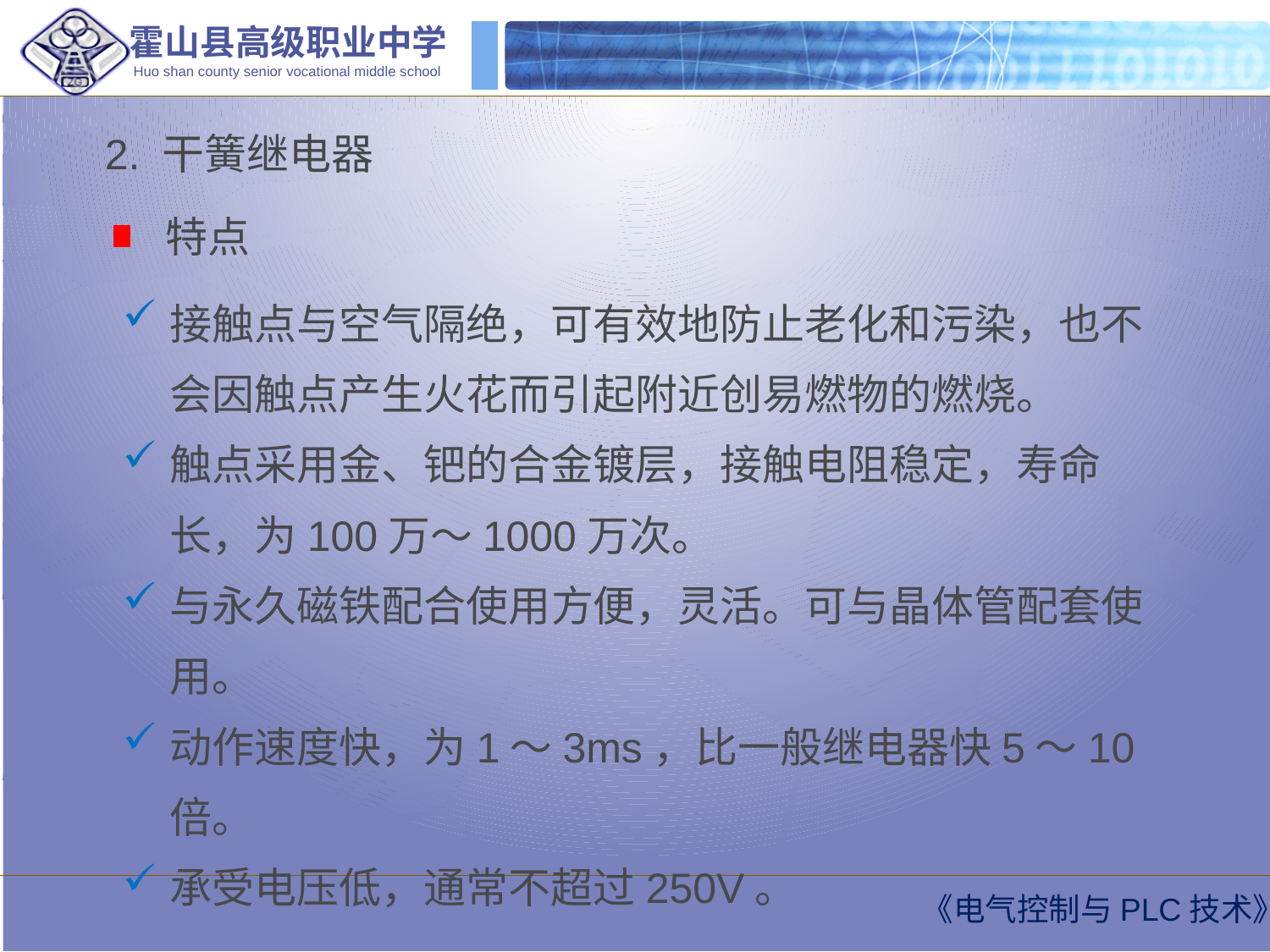

2. 干簧继电器
特点

接触点与空气隔绝，可有效地防止老化和污染，也不会因触点产生火花而引起附近创易燃物的燃烧。
触点采用金、钯的合金镀层，接触电阻稳定，寿命长，为100万～1000万次。
与永久磁铁配合使用方便，灵活。可与晶体管配套使用。
动作速度快，为1～3ms，比一般继电器快5～10倍。
承受电压低，通常不超过250V。